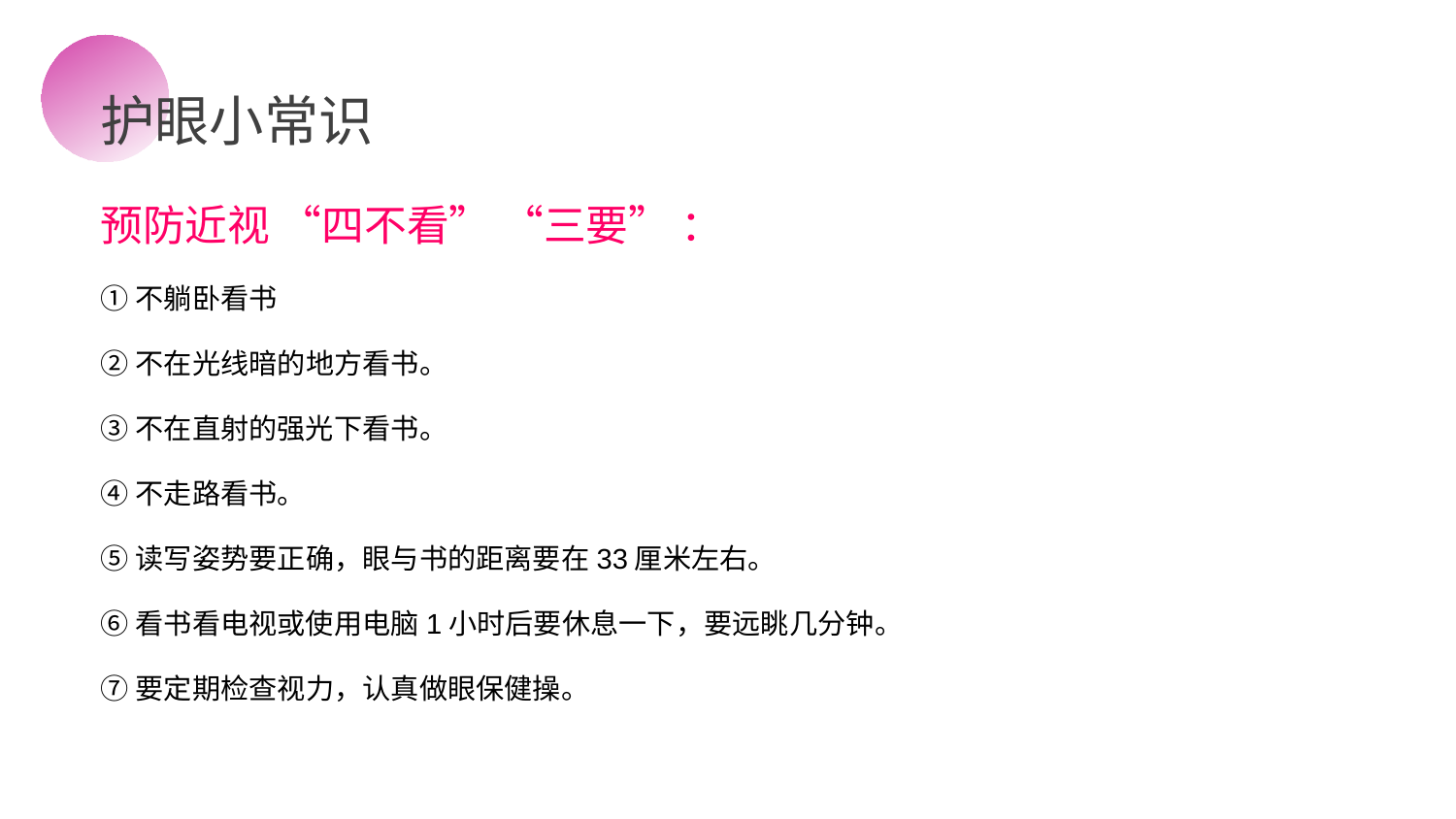

护眼小常识
预防近视 “四不看” “三要” ：
①不躺卧看书
②不在光线暗的地方看书。
③不在直射的强光下看书。
④不走路看书。
⑤读写姿势要正确，眼与书的距离要在33厘米左右。
⑥看书看电视或使用电脑1小时后要休息一下，要远眺几分钟。
⑦要定期检查视力，认真做眼保健操。